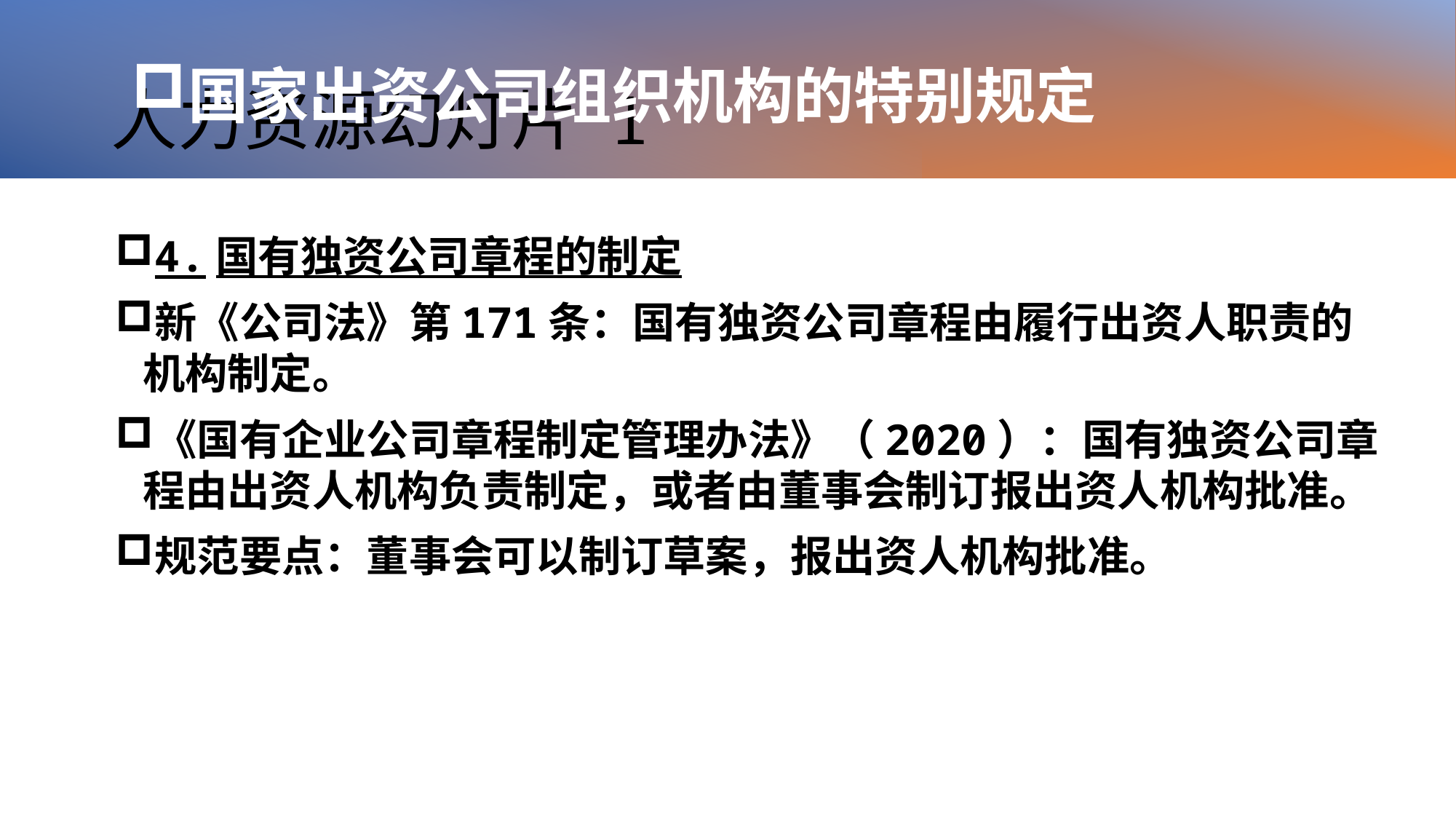

# 人力资源幻灯片 1
国家出资公司组织机构的特别规定
4.国有独资公司章程的制定
新《公司法》第171条：国有独资公司章程由履行出资人职责的机构制定。
《国有企业公司章程制定管理办法》（2020）：国有独资公司章程由出资人机构负责制定，或者由董事会制订报出资人机构批准。
规范要点：董事会可以制订草案，报出资人机构批准。